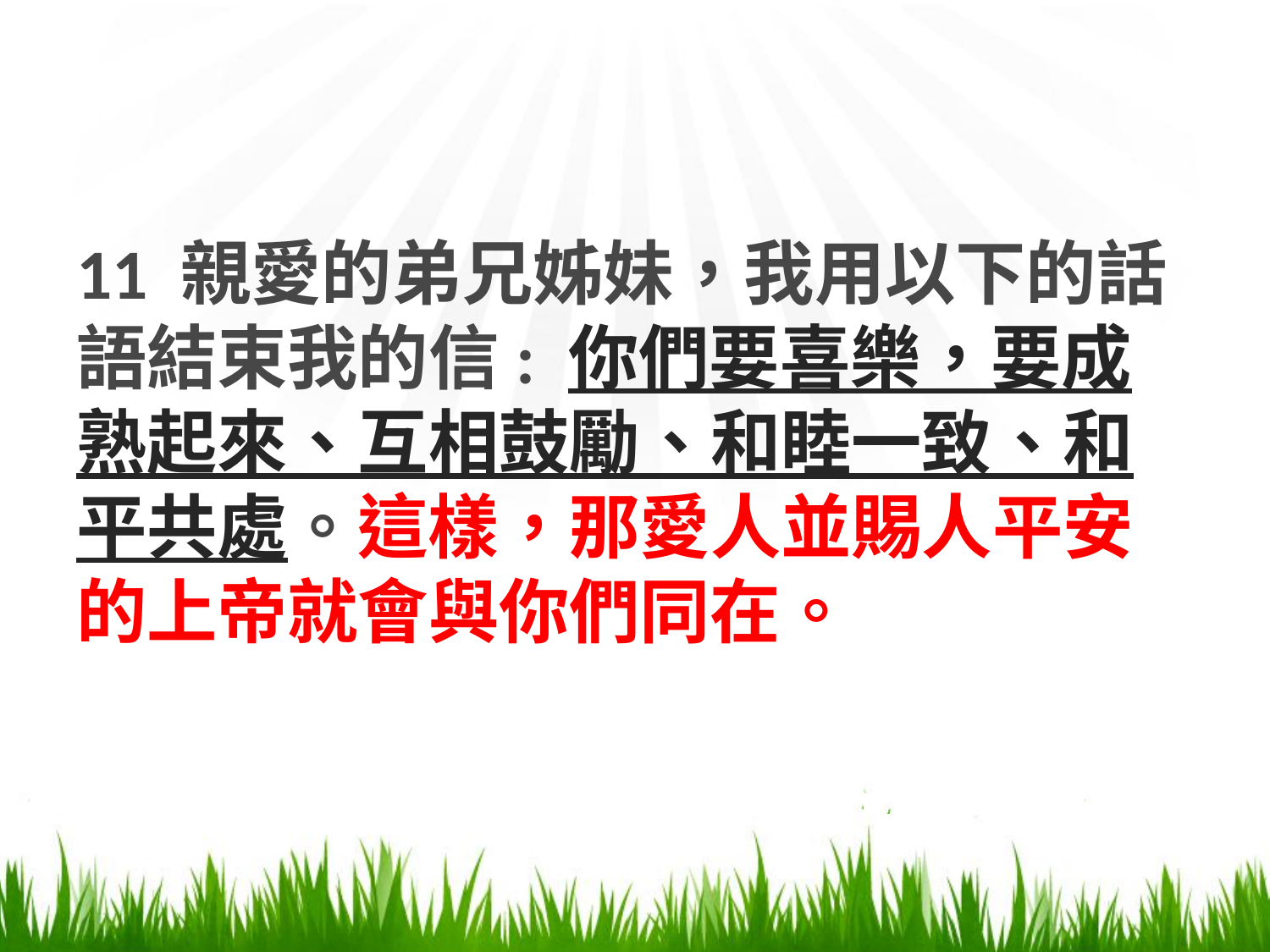

#
11 親愛的弟兄姊妹，我用以下的話語結束我的信: 你們要喜樂，要成熟起來、互相鼓勵、和睦一致、和平共處。這樣，那愛人並賜人平安的上帝就會與你們同在。